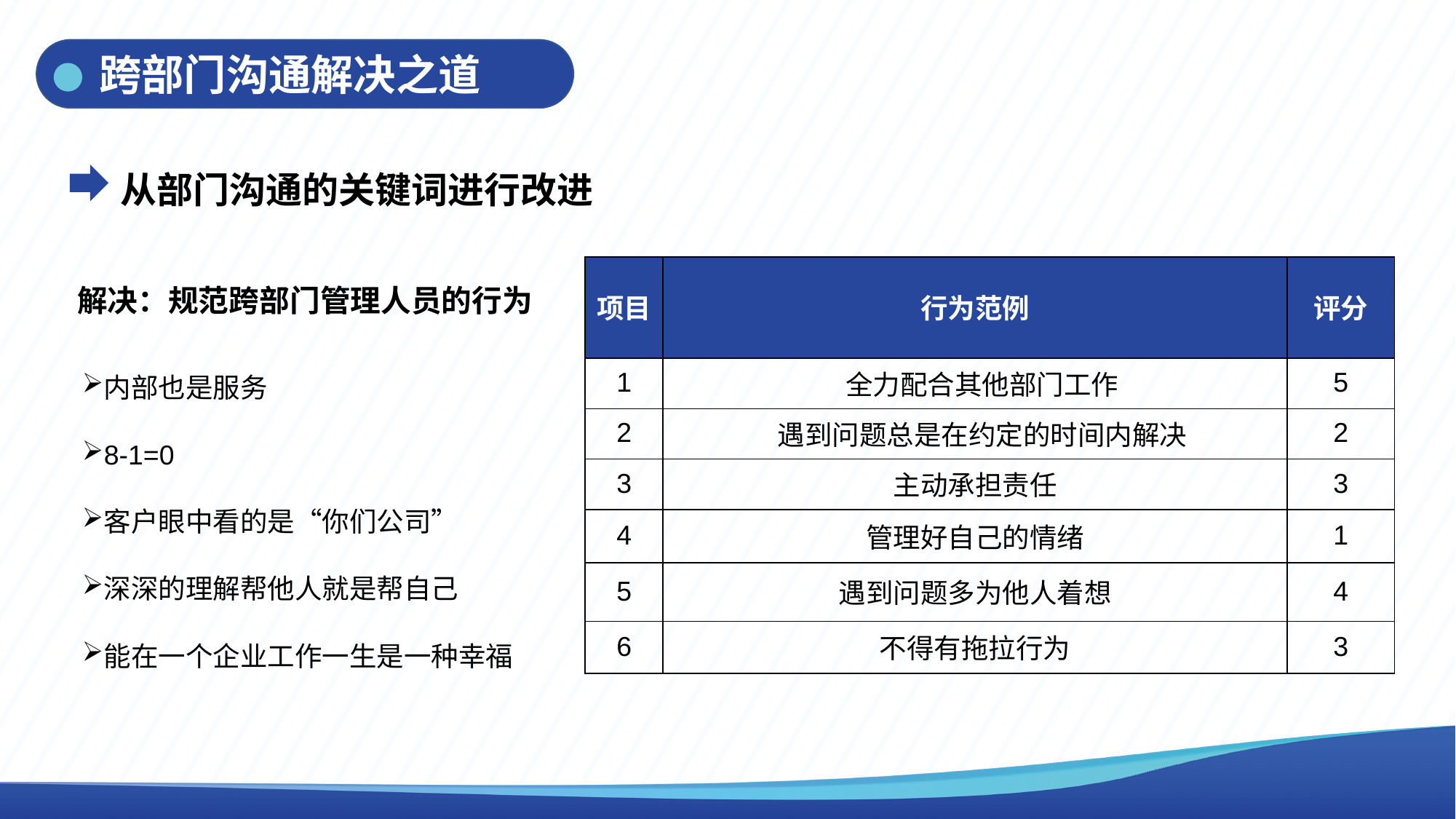

跨部门沟通解决之道

从部门沟通的关键词进行改进

| 项目 | 行为范例 | 评分 |
| --- | --- | --- |
| 1 | 全力配合其他部门工作 | 5 |
| 2 | 遇到问题总是在约定的时间内解决 | 2 |
| 3 | 主动承担责任 | 3 |
| 4 | 管理好自己的情绪 | 1 |
| 5 | 遇到问题多为他人着想 | 4 |
| 6 | 不得有拖拉行为 | 3 |
解决：规范跨部门管理人员的行为
内部也是服务
8-1=0
客户眼中看的是“你们公司”
深深的理解帮他人就是帮自己
能在一个企业工作一生是一种幸福